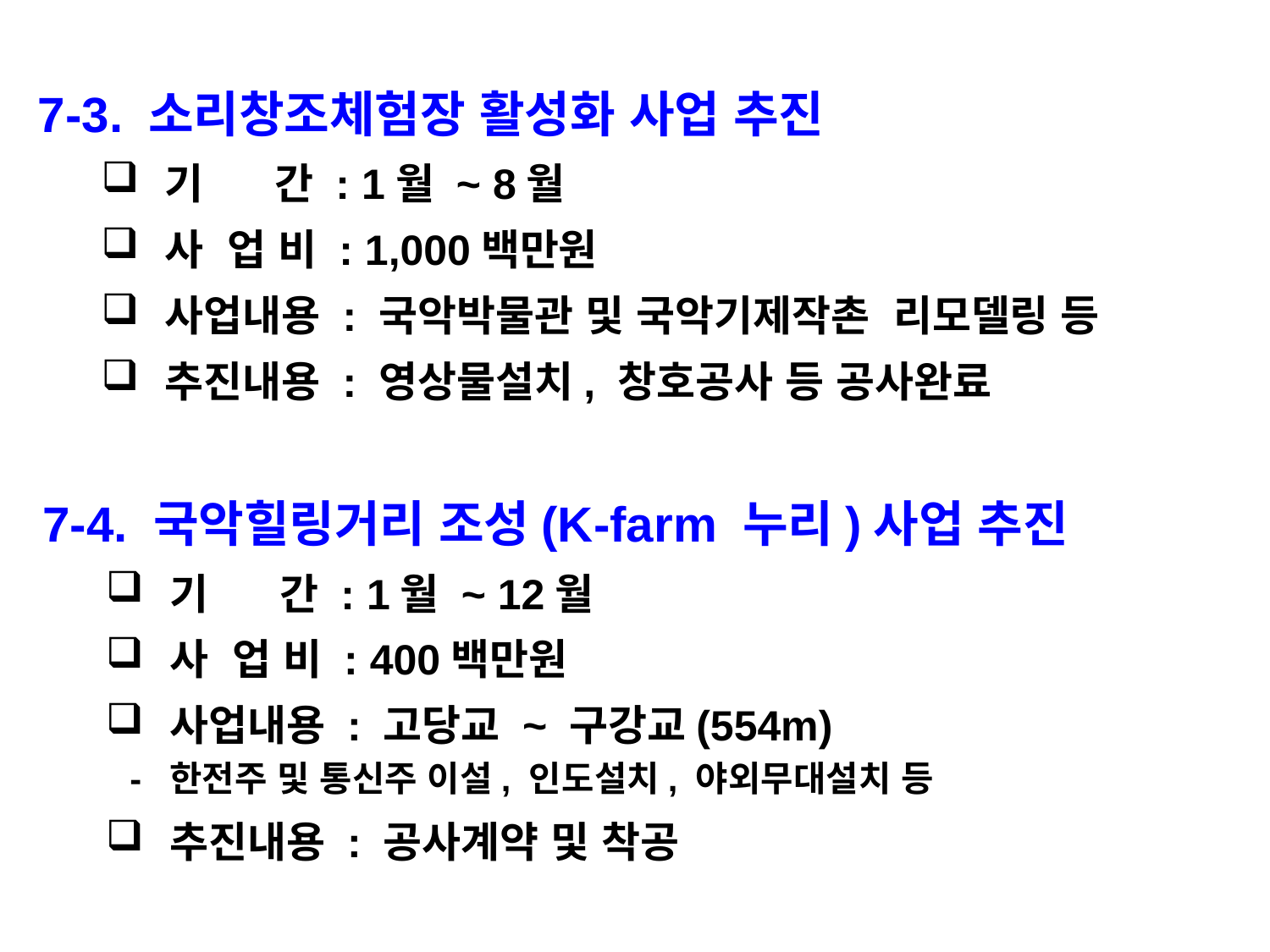

7-3. 소리창조체험장 활성화 사업 추진
기      간 : 1월 ~ 8월
사  업 비 : 1,000백만원
사업내용 : 국악박물관 및 국악기제작촌  리모델링 등
추진내용 : 영상물설치, 창호공사 등 공사완료

7-4. 국악힐링거리 조성(K-farm 누리)사업 추진
기      간 : 1월 ~ 12월
사  업 비 : 400백만원
사업내용 : 고당교 ~ 구강교(554m)
  -  한전주 및 통신주 이설, 인도설치, 야외무대설치 등
추진내용 : 공사계약 및 착공